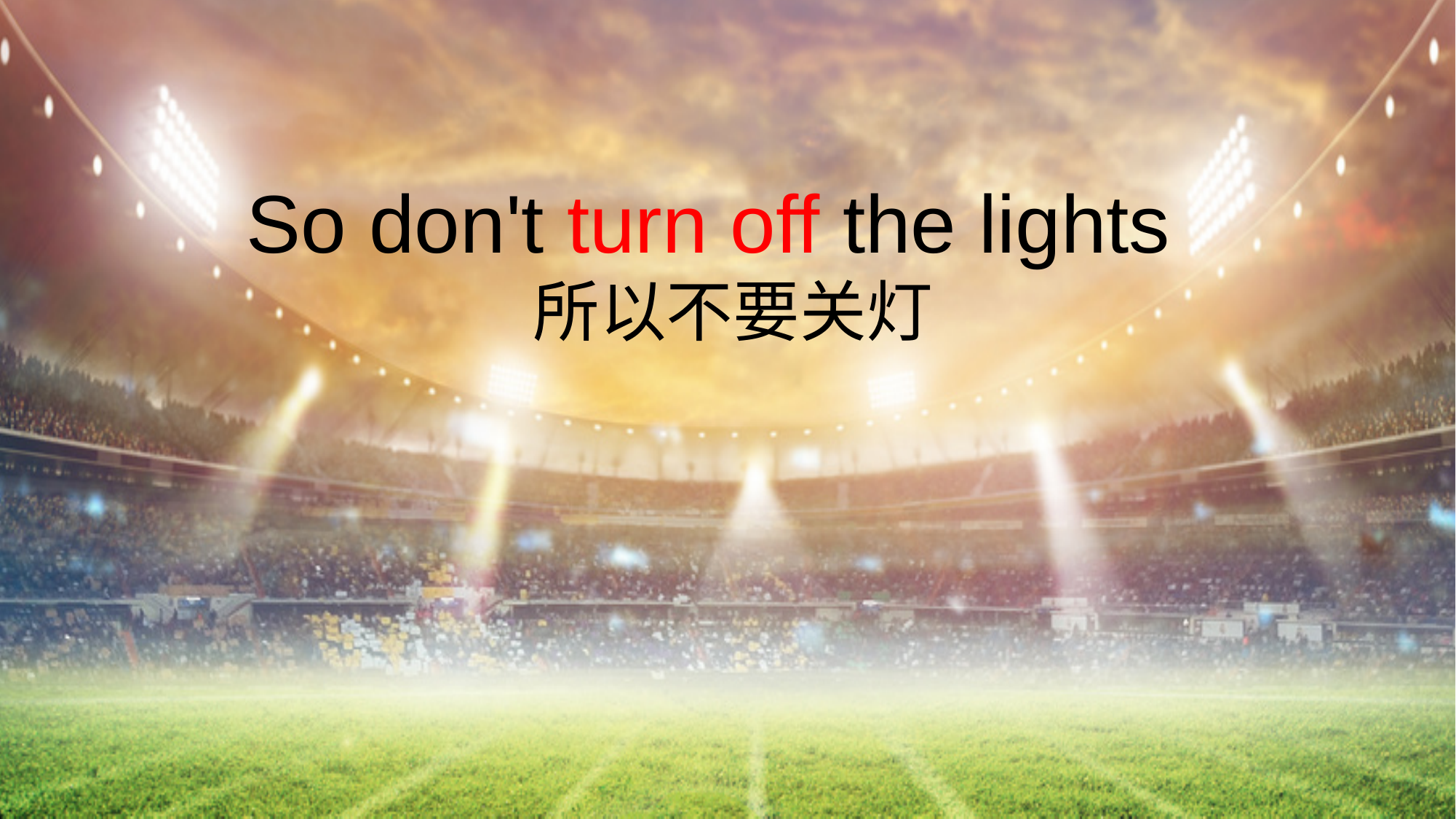

So don't turn off the lights
所以不要关灯